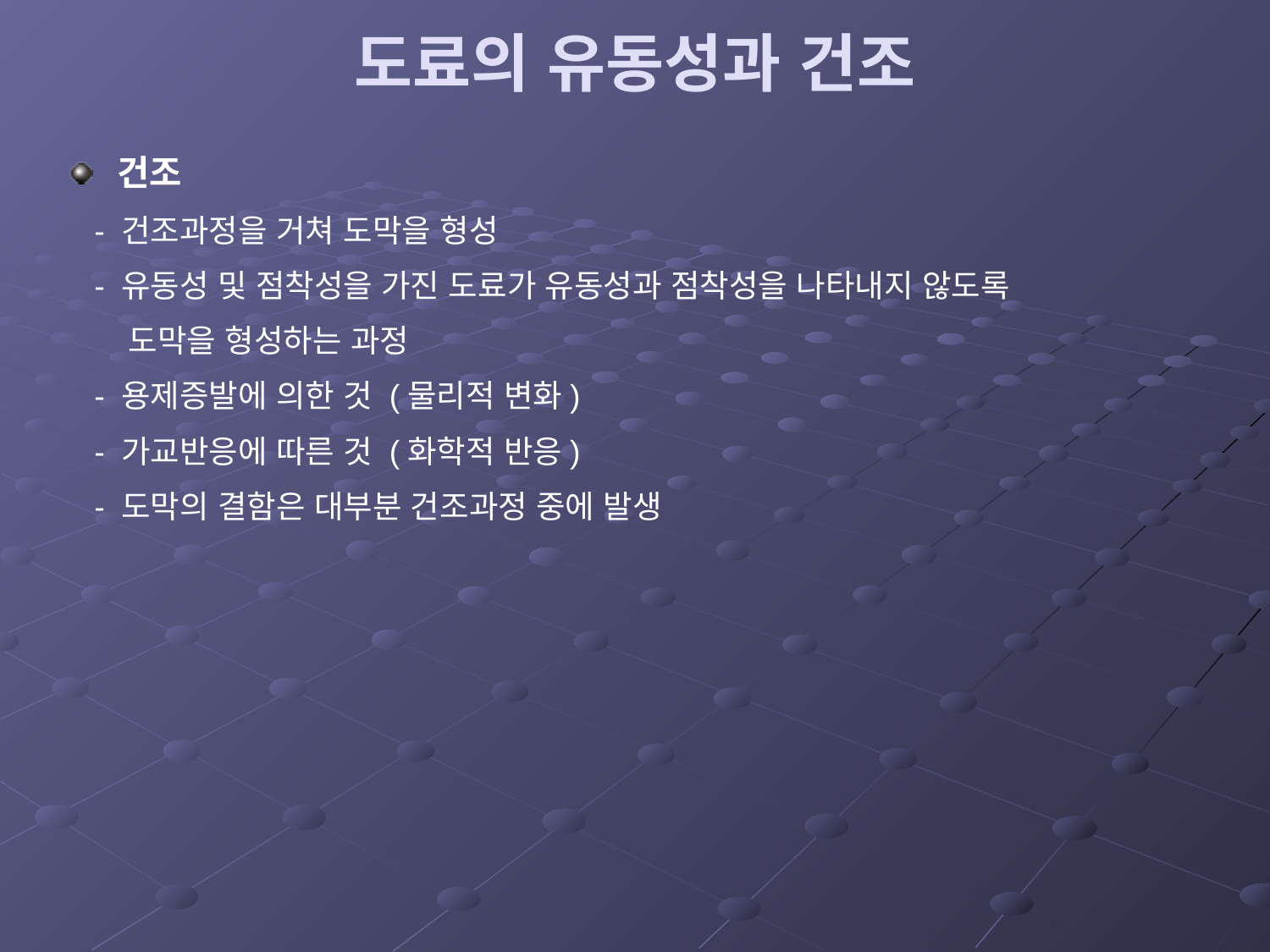

# 도료의 유동성과 건조
건조
   - 건조과정을 거쳐 도막을 형성
   - 유동성 및 점착성을 가진 도료가 유동성과 점착성을 나타내지 않도록
      도막을 형성하는 과정
   - 용제증발에 의한 것 (물리적 변화)
   - 가교반응에 따른 것 (화학적 반응)
   - 도막의 결함은 대부분 건조과정 중에 발생